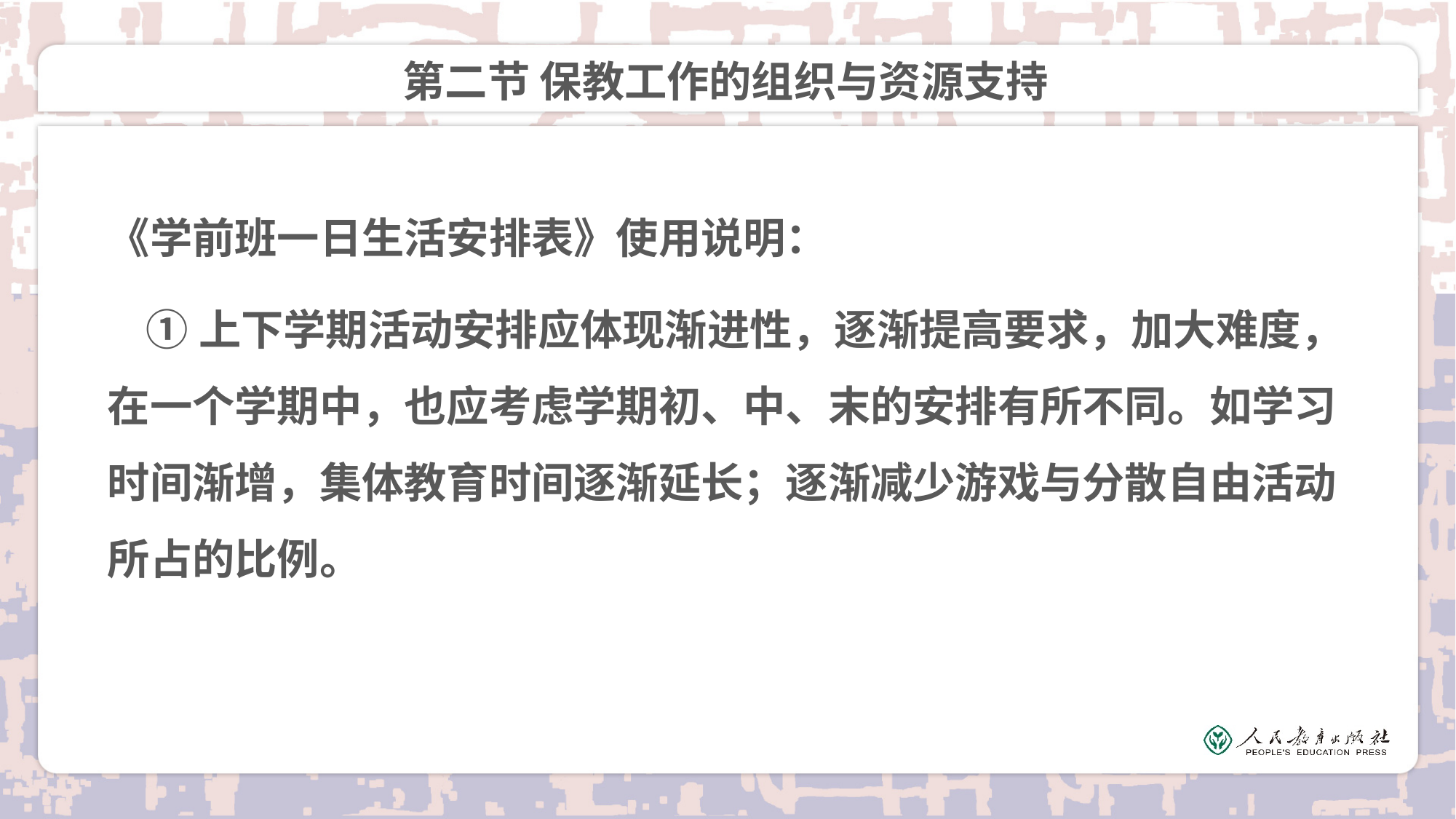

# 第二节 保教工作的组织与资源支持
《学前班一日生活安排表》使用说明：
    ①上下学期活动安排应体现渐进性，逐渐提高要求，加大难度，在一个学期中，也应考虑学期初、中、末的安排有所不同。如学习时间渐增，集体教育时间逐渐延长；逐渐减少游戏与分散自由活动所占的比例。